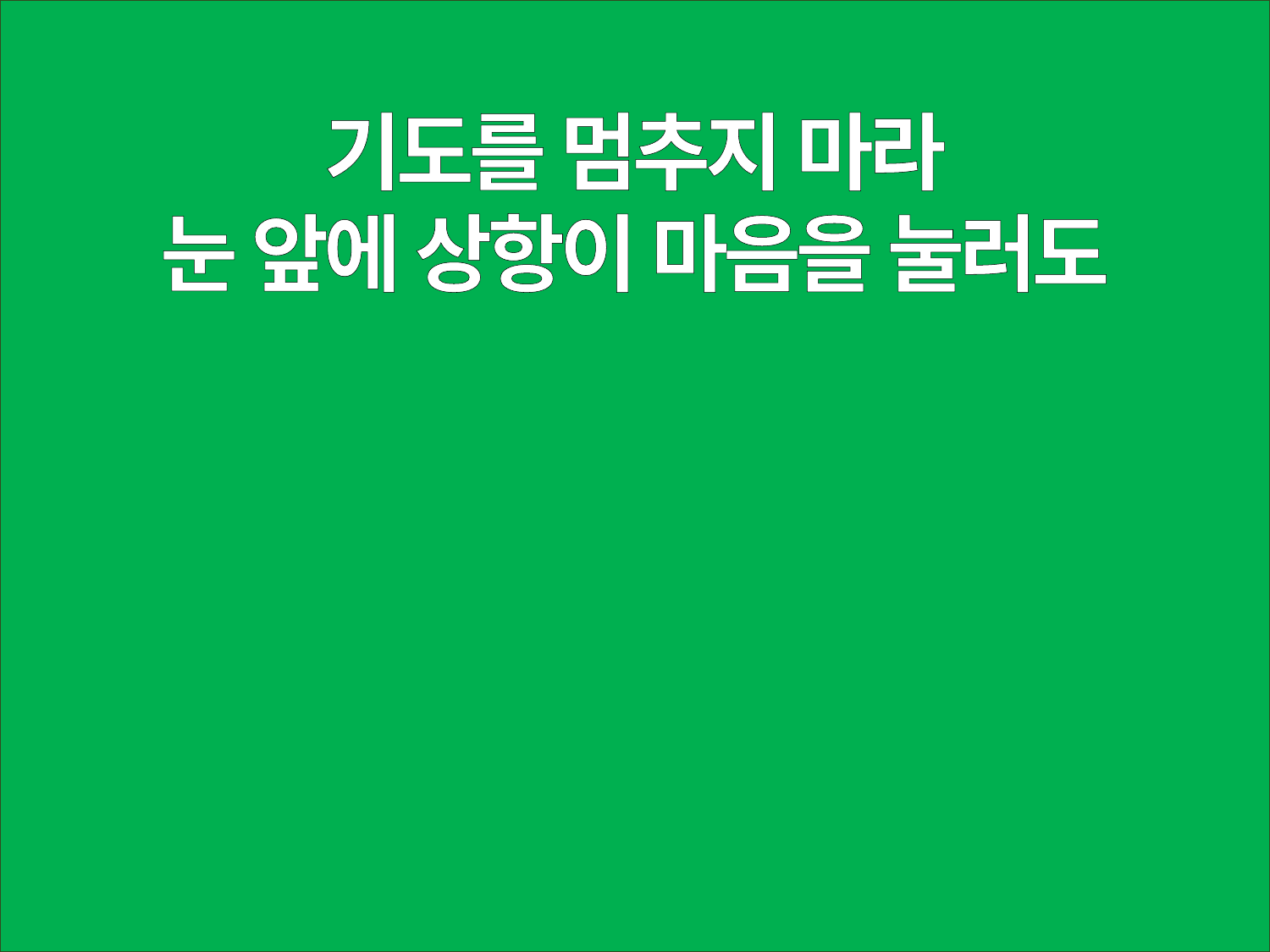

기도를 멈추지 마라
눈 앞에 상항이 마음을 눌러도